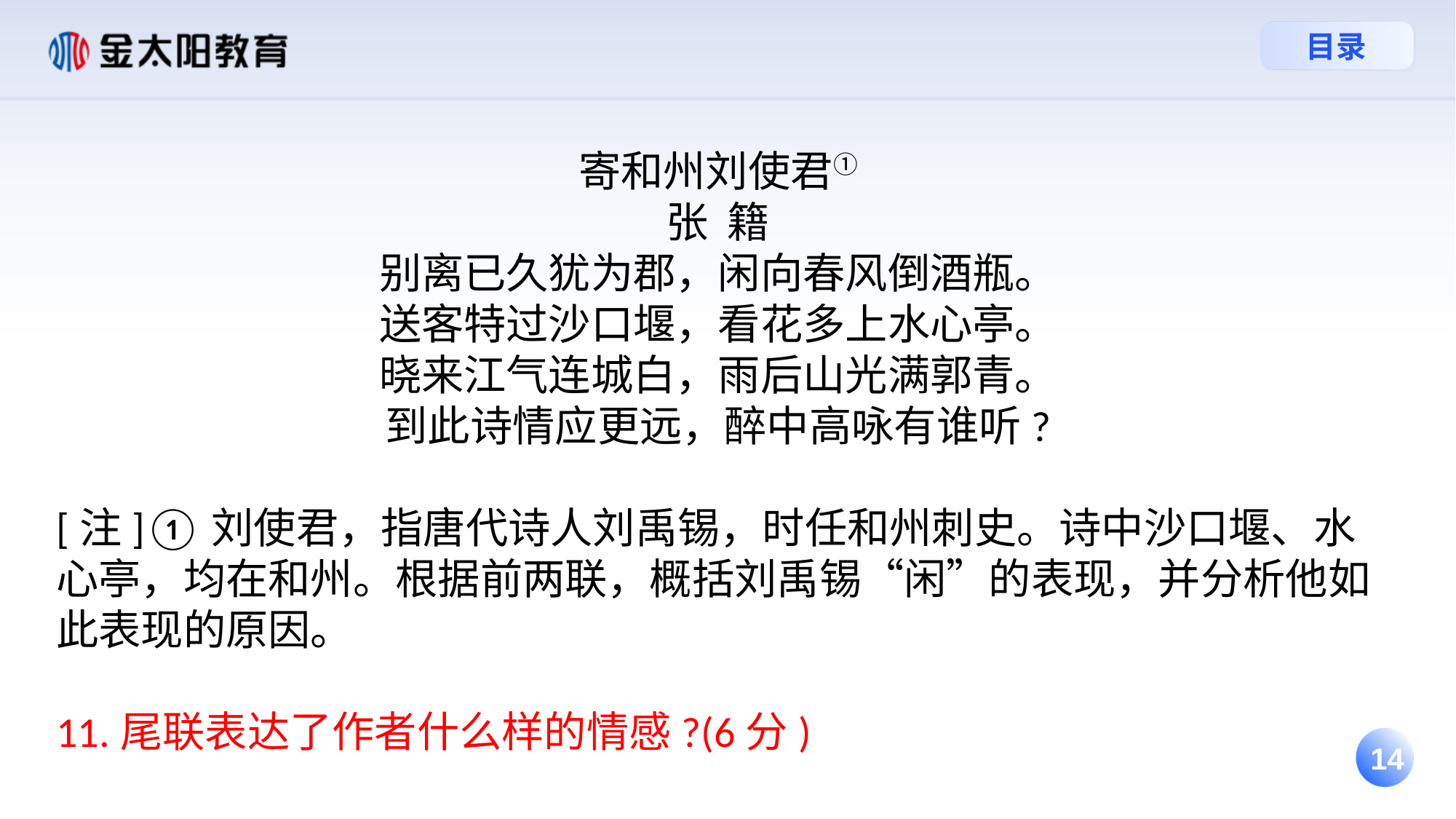

寄和州刘使君①
张  籍
别离已久犹为郡，闲向春风倒酒瓶。
送客特过沙口堰，看花多上水心亭。
晓来江气连城白，雨后山光满郭青。
到此诗情应更远，醉中高咏有谁听?

[注]①刘使君，指唐代诗人刘禹锡，时任和州刺史。诗中沙口堰、水心亭，均在和州。根据前两联，概括刘禹锡“闲”的表现，并分析他如此表现的原因。

11.尾联表达了作者什么样的情感?(6分)